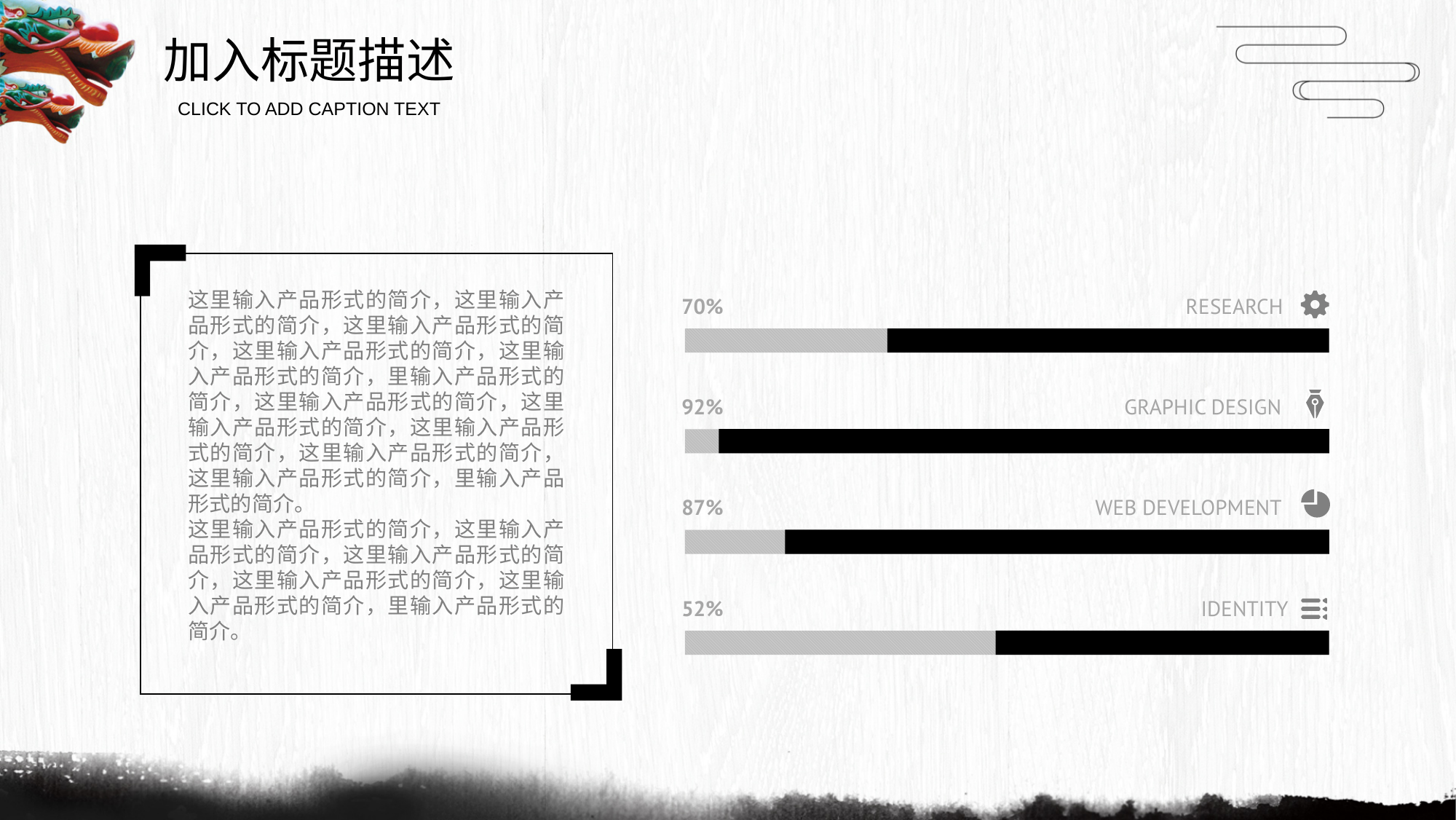

加入标题描述
CLICK TO ADD CAPTION TEXT

这里输入产品形式的简介，这里输入产品形式的简介，这里输入产品形式的简介，这里输入产品形式的简介，这里输入产品形式的简介，里输入产品形式的简介，这里输入产品形式的简介，这里输入产品形式的简介，这里输入产品形式的简介，这里输入产品形式的简介，这里输入产品形式的简介，里输入产品形式的简介。
这里输入产品形式的简介，这里输入产品形式的简介，这里输入产品形式的简介，这里输入产品形式的简介，这里输入产品形式的简介，里输入产品形式的简介。

RESEARCH
70%

GRAPHIC DESIGN
92%

WEB DEVELOPMENT
87%

IDENTITY
52%